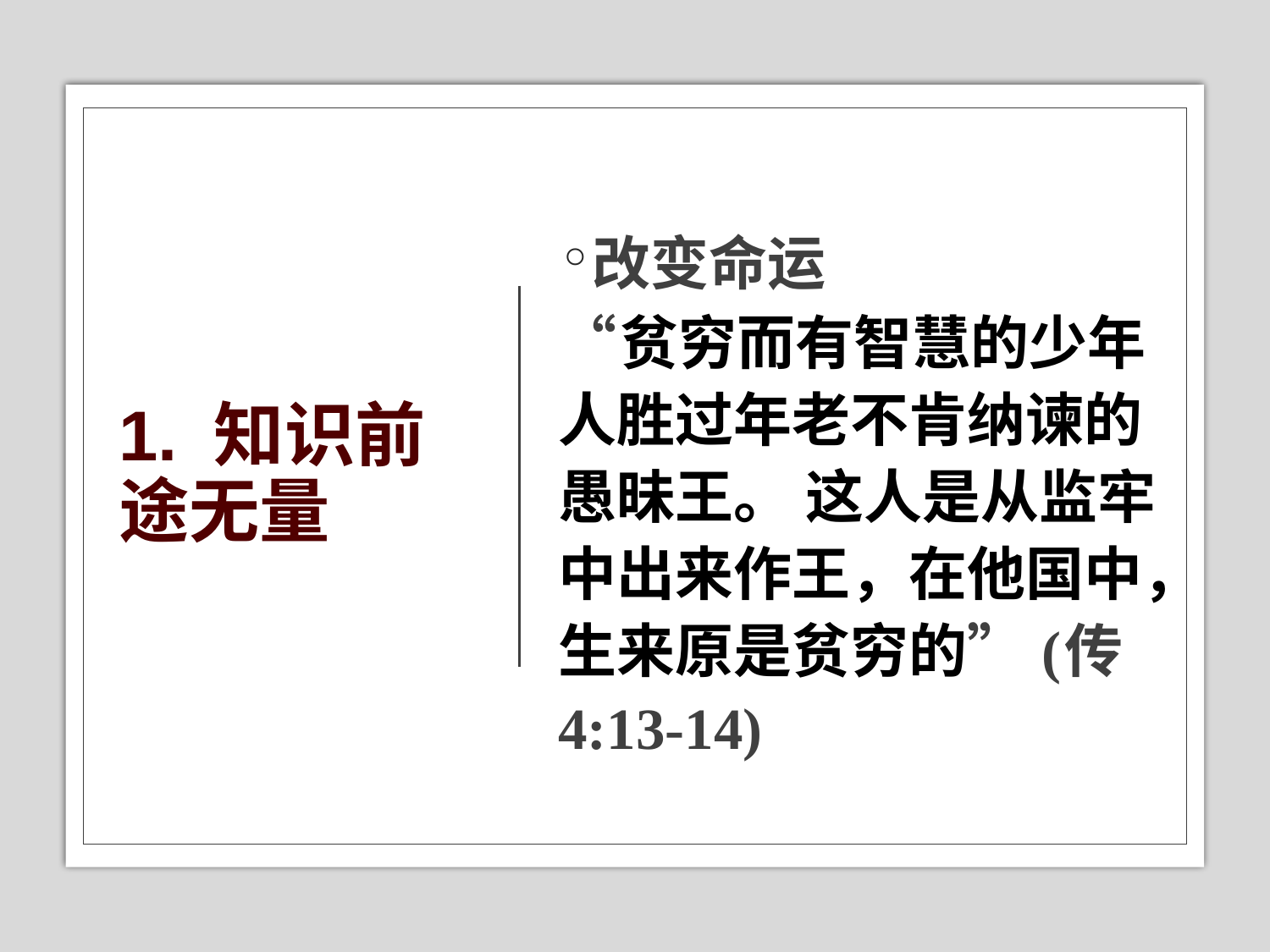

# 1. 知识前途无量
 改变命运
“贫穷而有智慧的少年人胜过年老不肯纳谏的愚昧王。 这人是从监牢中出来作王，在他国中，生来原是贫穷的” (传 4:13-14)